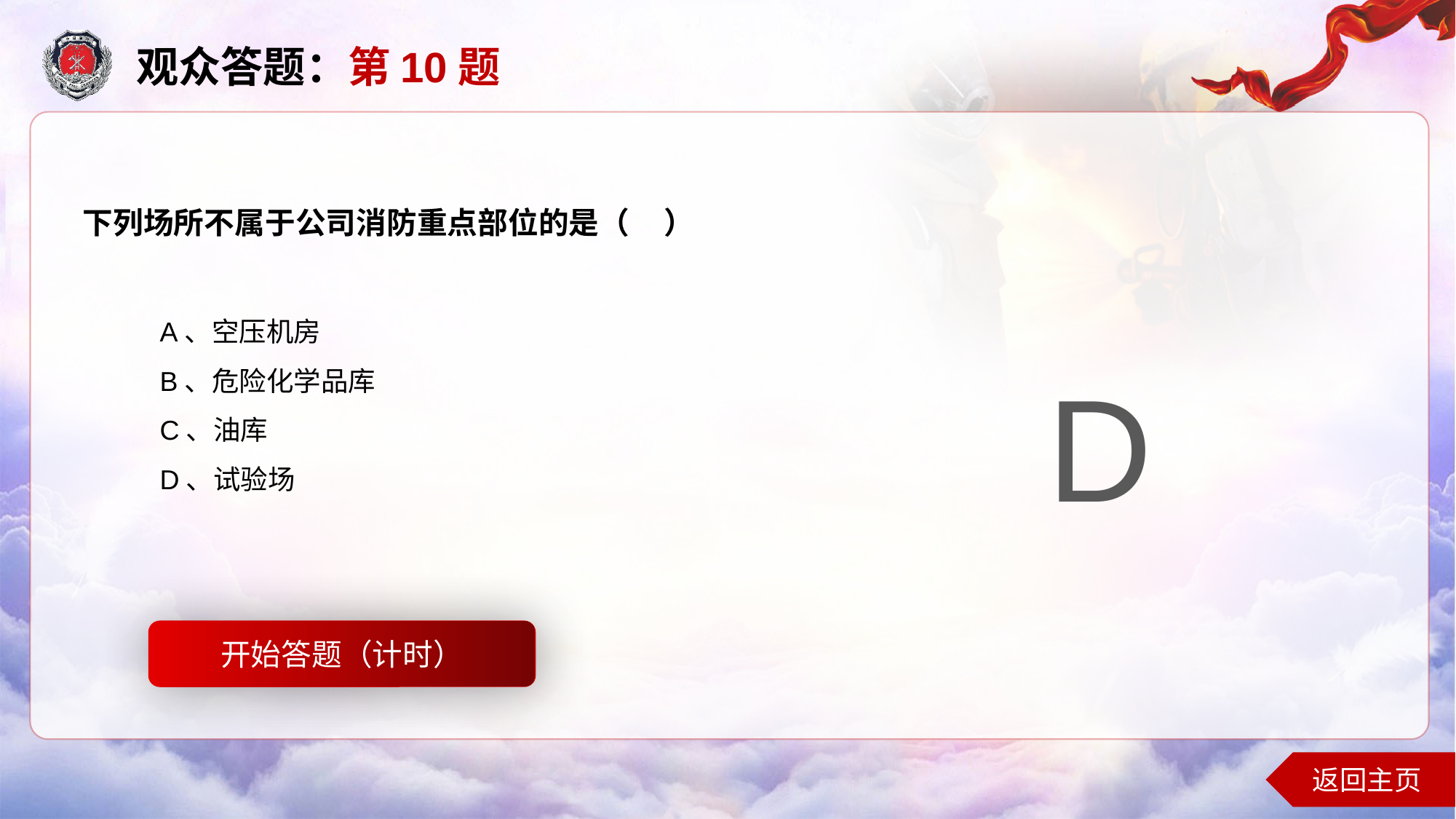

观众答题：第10题
下列场所不属于公司消防重点部位的是（     ）
A、空压机房
B、危险化学品库
C、油库
D、试验场
D
开始答题（计时）
开始答题
返回主页